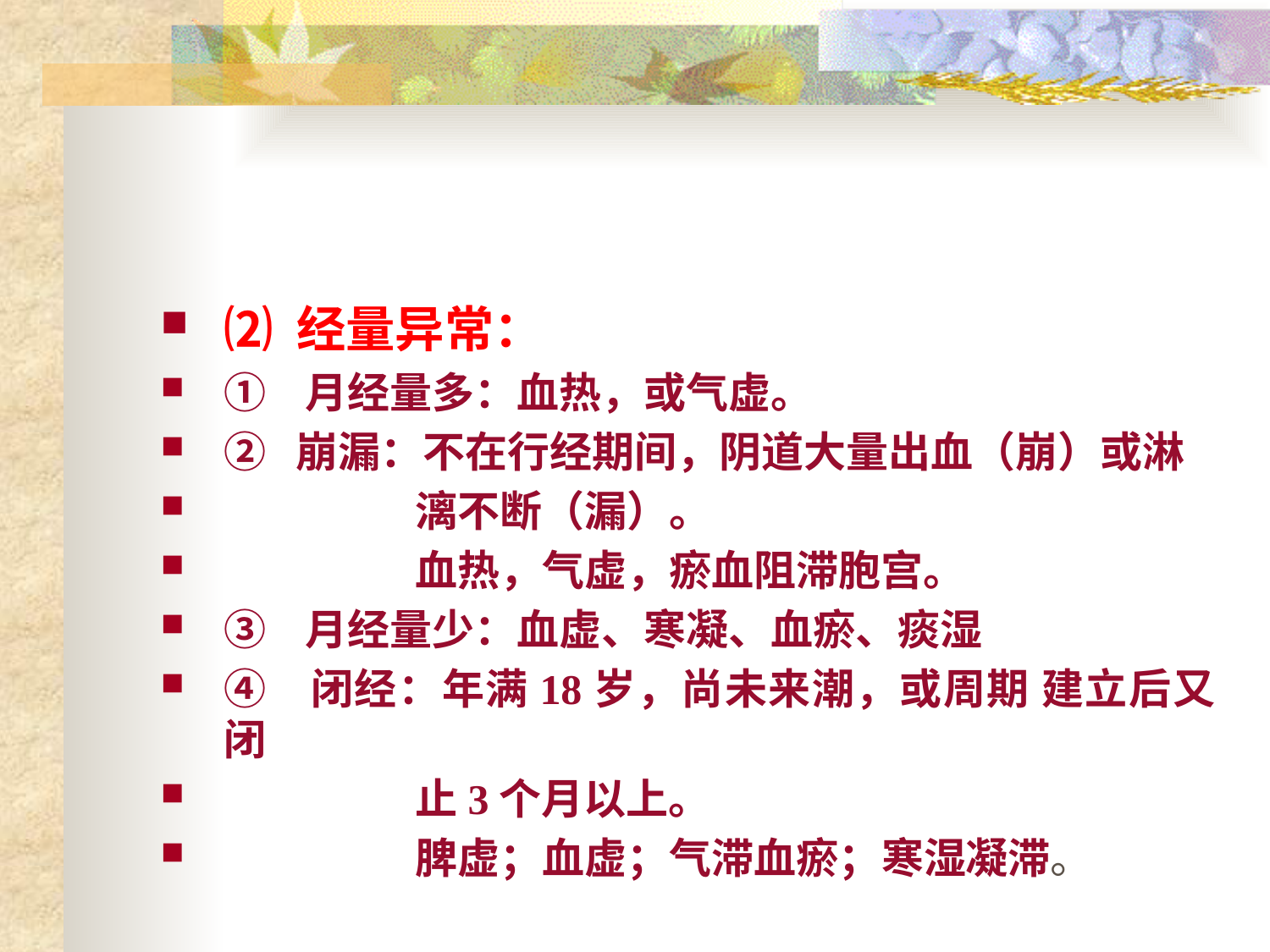

⑵ 经量异常：
①   月经量多：血热，或气虚。
②  崩漏：不在行经期间，阴道大量出血（崩）或淋
                   漓不断（漏）。
                   血热，气虚，瘀血阻滞胞宫。
③   月经量少：血虚、寒凝、血瘀、痰湿
④   闭经：年满18岁，尚未来潮，或周期 建立后又闭
                   止3个月以上。
                   脾虚；血虚；气滞血瘀；寒湿凝滞。